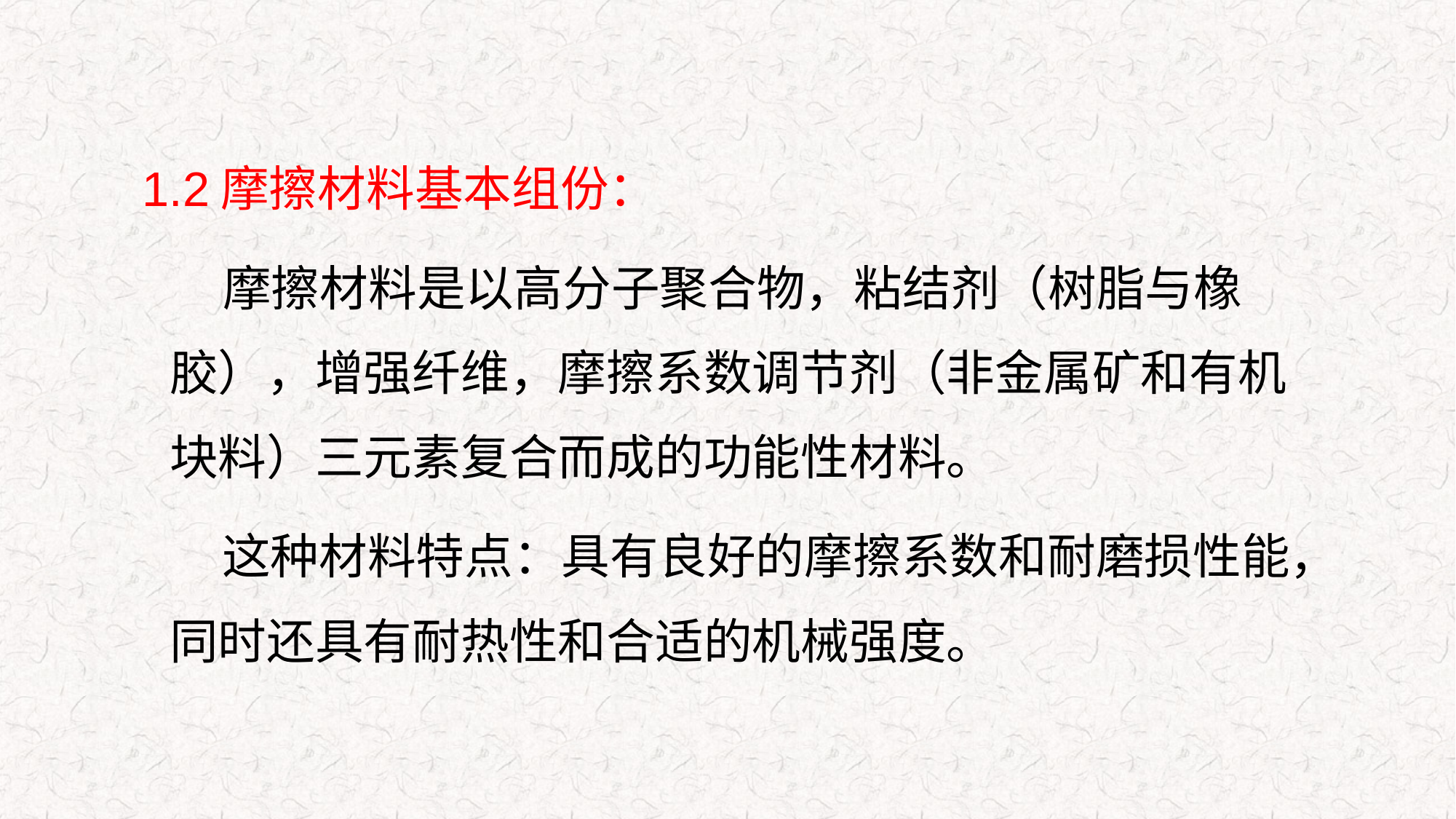

1.2摩擦材料基本组份：
      摩擦材料是以高分子聚合物，粘结剂（树脂与橡胶），增强纤维，摩擦系数调节剂（非金属矿和有机块料）三元素复合而成的功能性材料。
      这种材料特点：具有良好的摩擦系数和耐磨损性能，同时还具有耐热性和合适的机械强度。